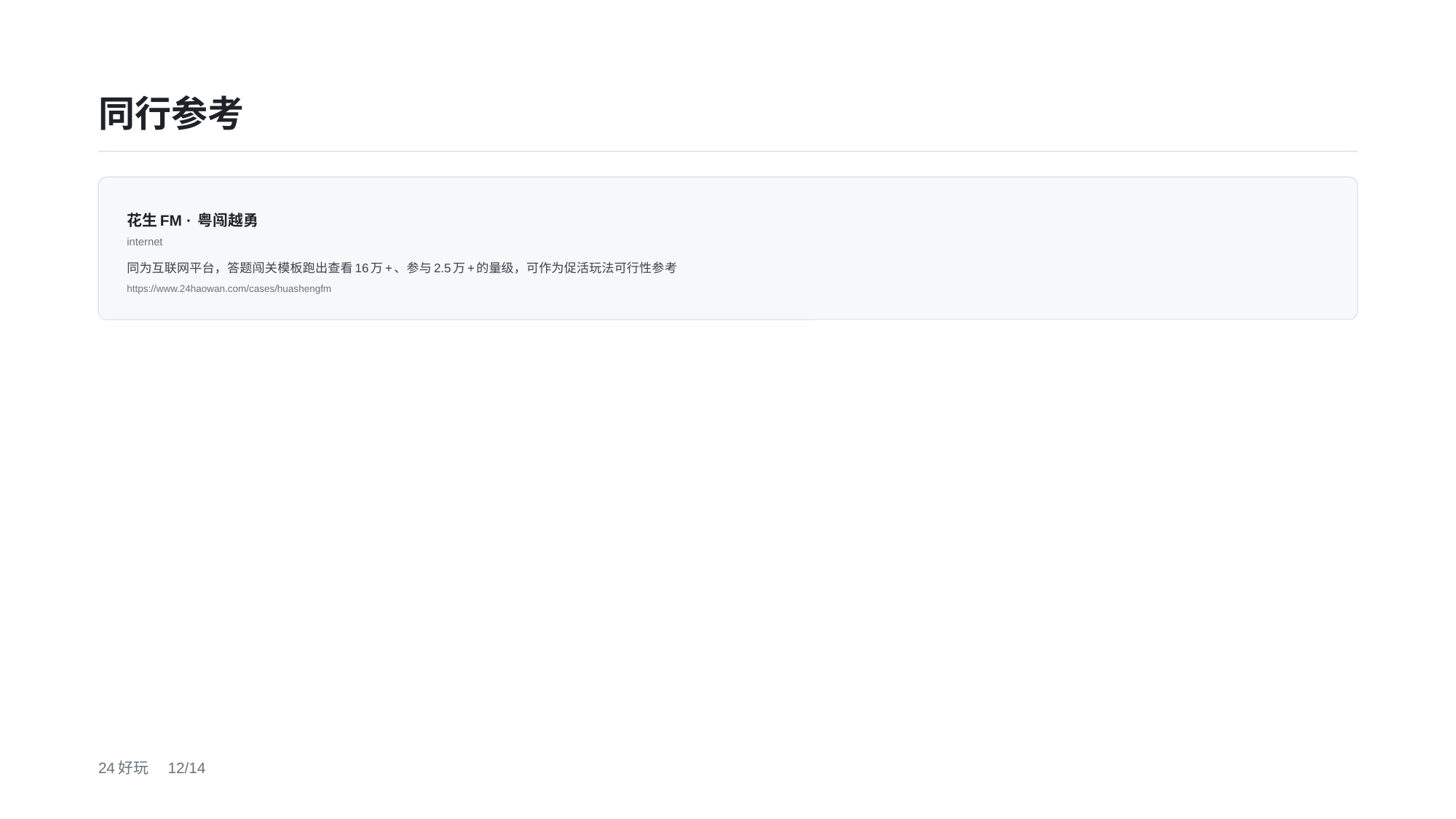

同行参考

花生FM · 粤闯越勇
internet
同为互联网平台，答题闯关模板跑出查看16万+、参与2.5万+的量级，可作为促活玩法可行性参考
https://www.24haowan.com/cases/huashengfm
24好玩　12/14